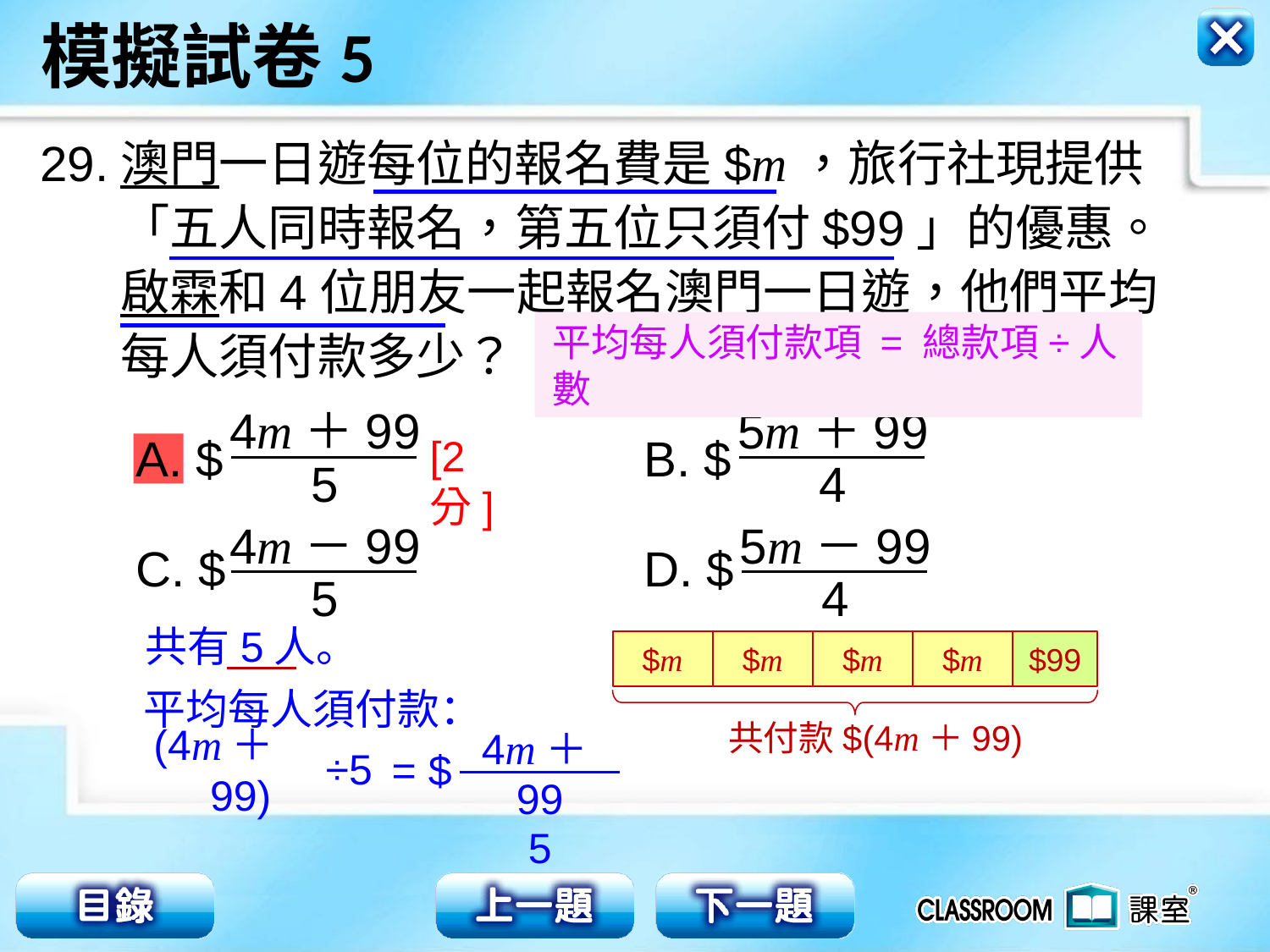

29.
澳門一日遊每位的報名費是$m，旅行社現提供
「五人同時報名，第五位只須付$99」的優惠。
啟霖和4位朋友一起報名澳門一日遊，他們平均
每人須付款多少？
平均每人須付款項 = 總款項÷人數
4m＋99
5
5m＋99
4
A. $				B. $
[2分]

4m－99
5
5m－99
4
C. $				D. $
共有5人。
$m
$m
$m
$m
$99
平均每人須付款：
共付款$(4m＋99)
4m＋99
5
= $
÷5
(4m＋99)